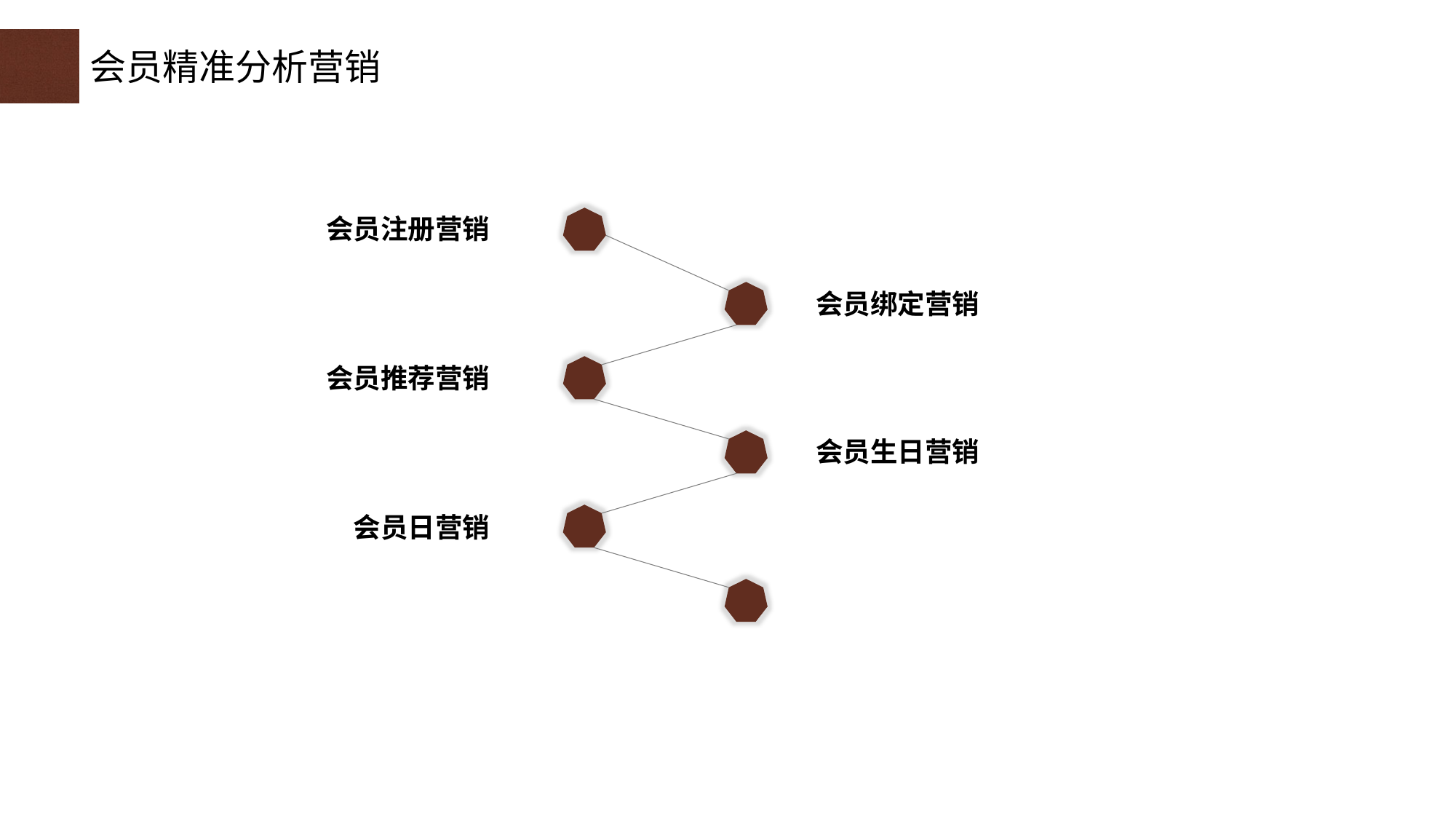

会员精准分析营销

会员注册营销

会员绑定营销

会员推荐营销

会员生日营销

会员日营销